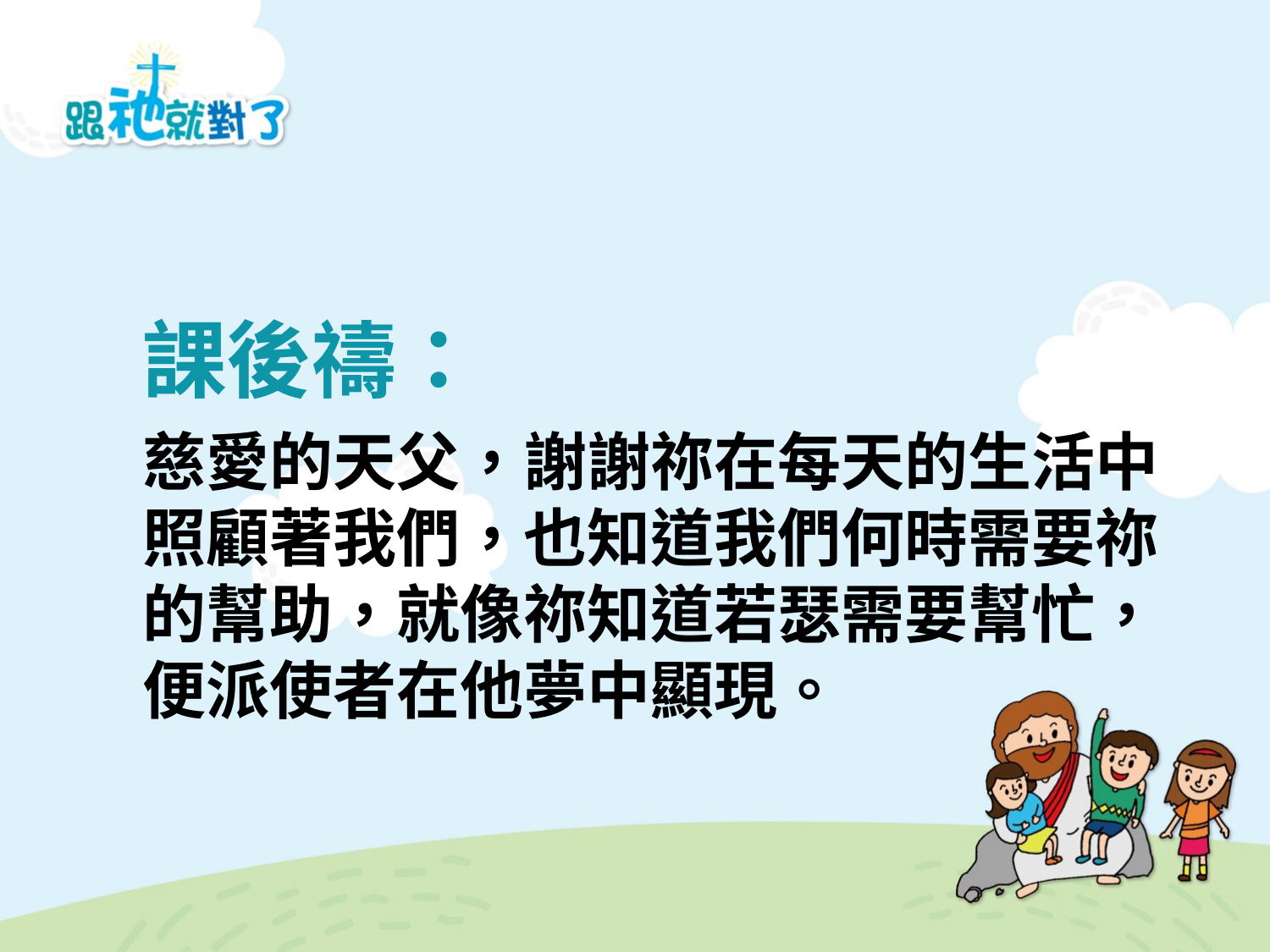

課後禱：
慈愛的天父，謝謝祢在每天的生活中照顧著我們，也知道我們何時需要祢的幫助，就像祢知道若瑟需要幫忙，便派使者在他夢中顯現。